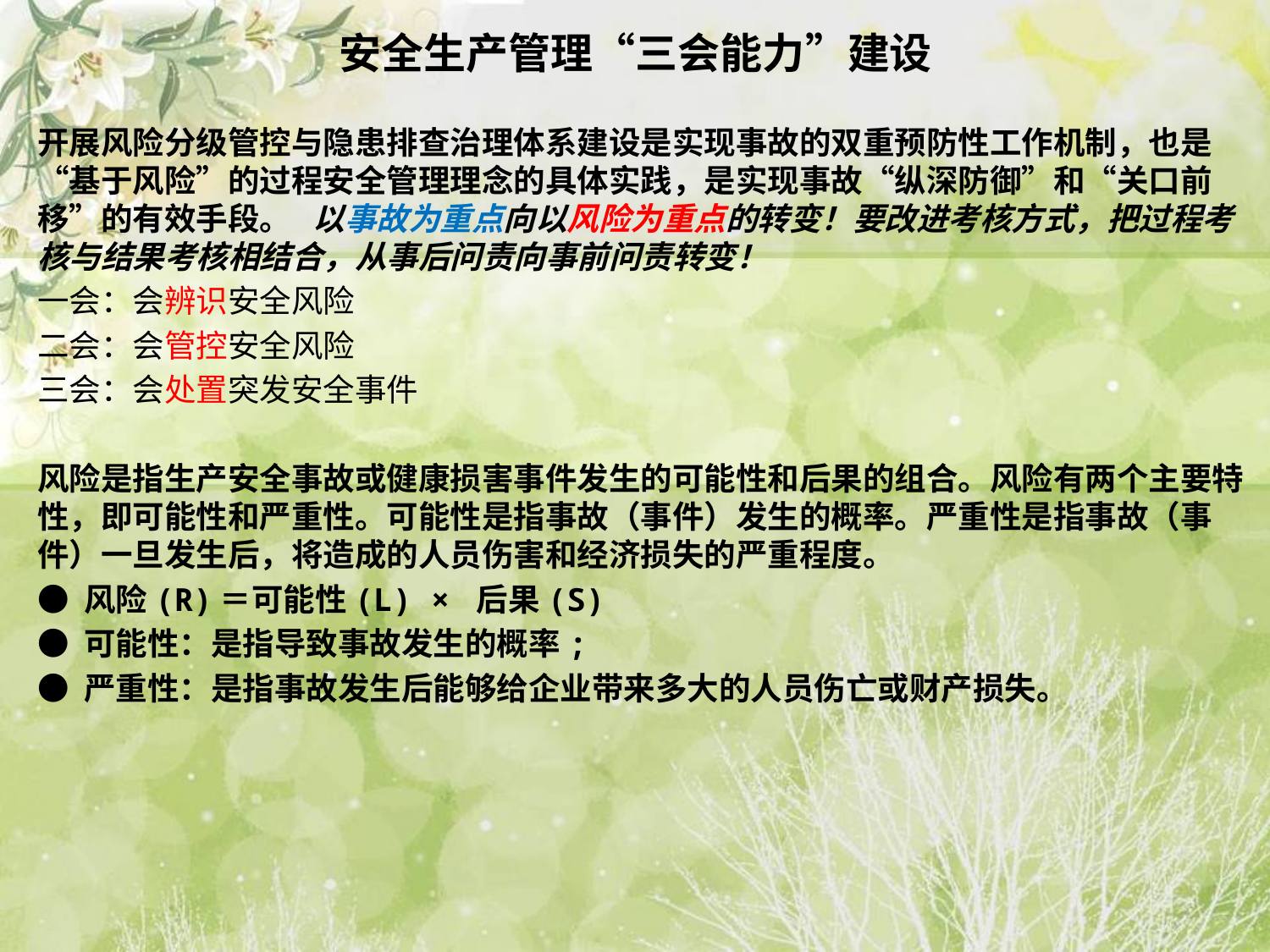

# 安全生产管理“三会能力”建设
开展风险分级管控与隐患排查治理体系建设是实现事故的双重预防性工作机制，也是“基于风险”的过程安全管理理念的具体实践，是实现事故“纵深防御”和“关口前移”的有效手段。   以事故为重点向以风险为重点的转变！要改进考核方式，把过程考核与结果考核相结合，从事后问责向事前问责转变！
一会：会辨识安全风险
二会：会管控安全风险
三会：会处置突发安全事件

风险是指生产安全事故或健康损害事件发生的可能性和后果的组合。风险有两个主要特性，即可能性和严重性。可能性是指事故（事件）发生的概率。严重性是指事故（事件）一旦发生后，将造成的人员伤害和经济损失的严重程度。
● 风险(R)＝可能性(L) × 后果(S)
● 可能性：是指导致事故发生的概率;
● 严重性：是指事故发生后能够给企业带来多大的人员伤亡或财产损失。